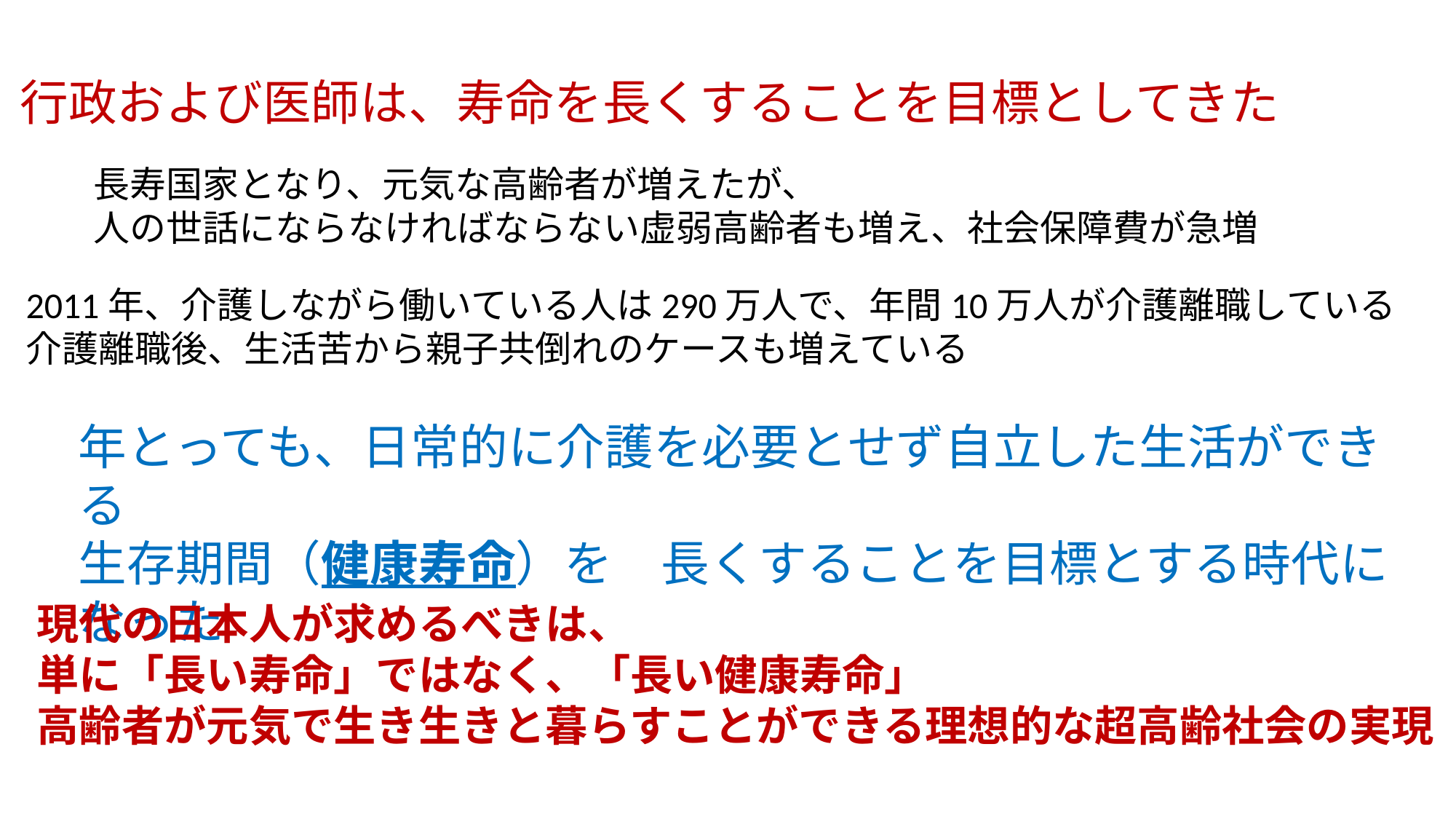

行政および医師は、寿命を長くすることを目標としてきた
長寿国家となり、元気な高齢者が増えたが、
人の世話にならなければならない虚弱高齢者も増え、社会保障費が急増
2011年、介護しながら働いている人は290万人で、年間10万人が介護離職している
介護離職後、生活苦から親子共倒れのケースも増えている
年とっても、日常的に介護を必要とせず自立した生活ができる
生存期間（健康寿命）を　長くすることを目標とする時代になった
現代の日本人が求めるべきは、
単に「長い寿命」ではなく、「長い健康寿命」
高齢者が元気で生き生きと暮らすことができる理想的な超高齢社会の実現